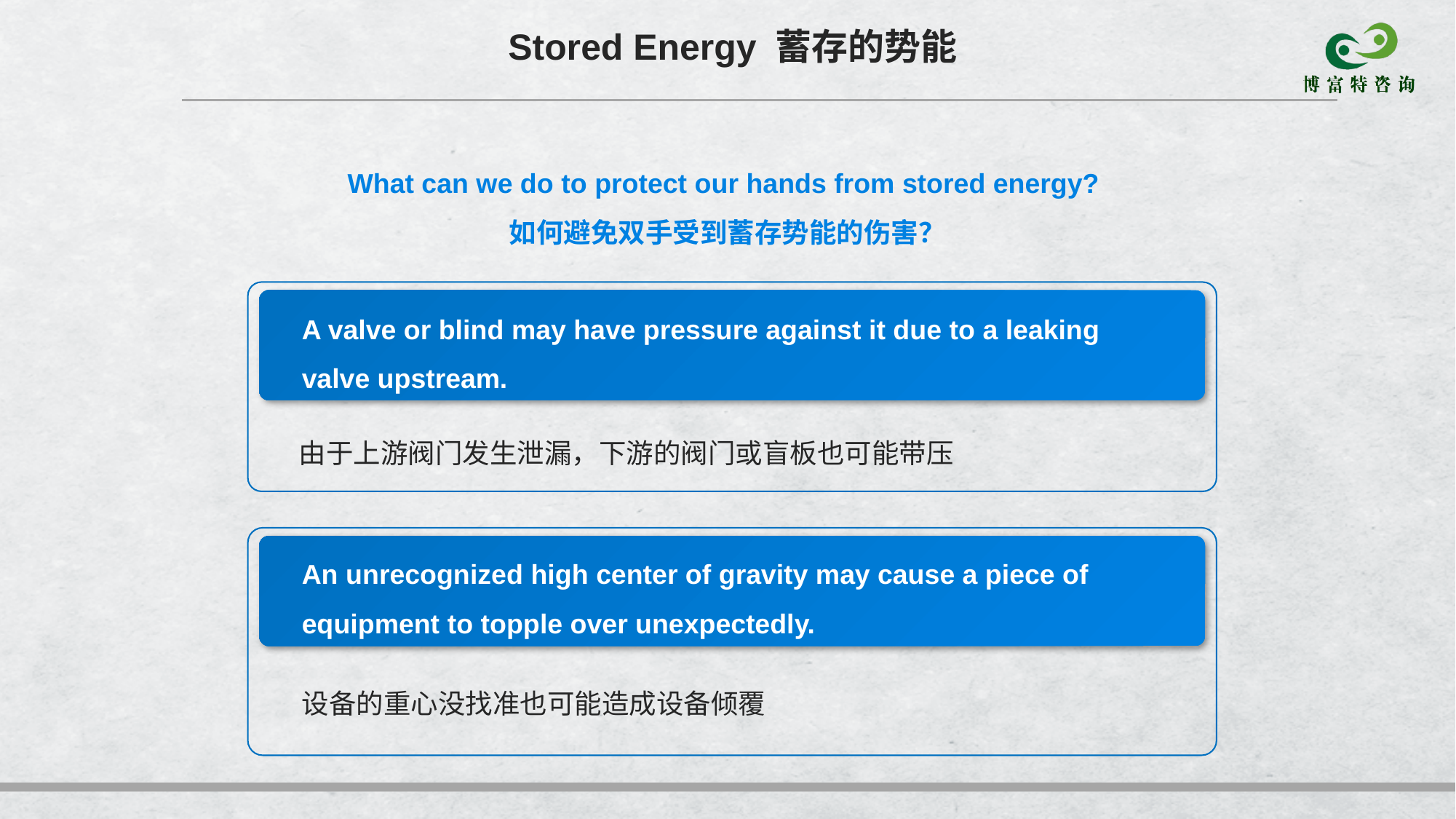

Stored Energy 蓄存的势能
What can we do to protect our hands from stored energy?
如何避免双手受到蓄存势能的伤害？

A valve or blind may have pressure against it due to a leaking valve upstream.
由于上游阀门发生泄漏，下游的阀门或盲板也可能带压

An unrecognized high center of gravity may cause a piece of equipment to topple over unexpectedly.

设备的重心没找准也可能造成设备倾覆